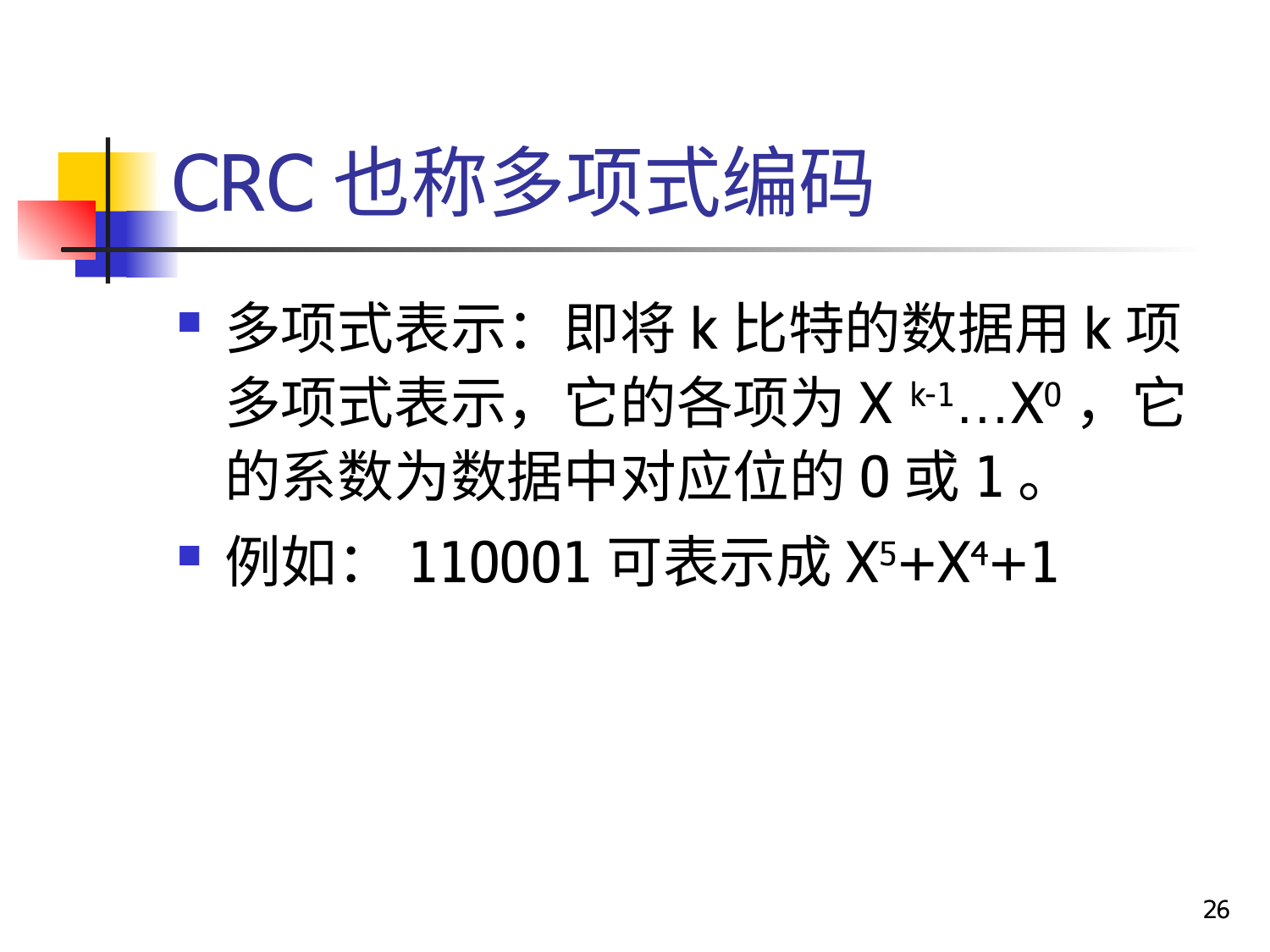

# CRC也称多项式编码
多项式表示：即将k比特的数据用k项多项式表示，它的各项为X k-1…X0，它的系数为数据中对应位的0或1。
例如：110001可表示成X5+X4+1

26